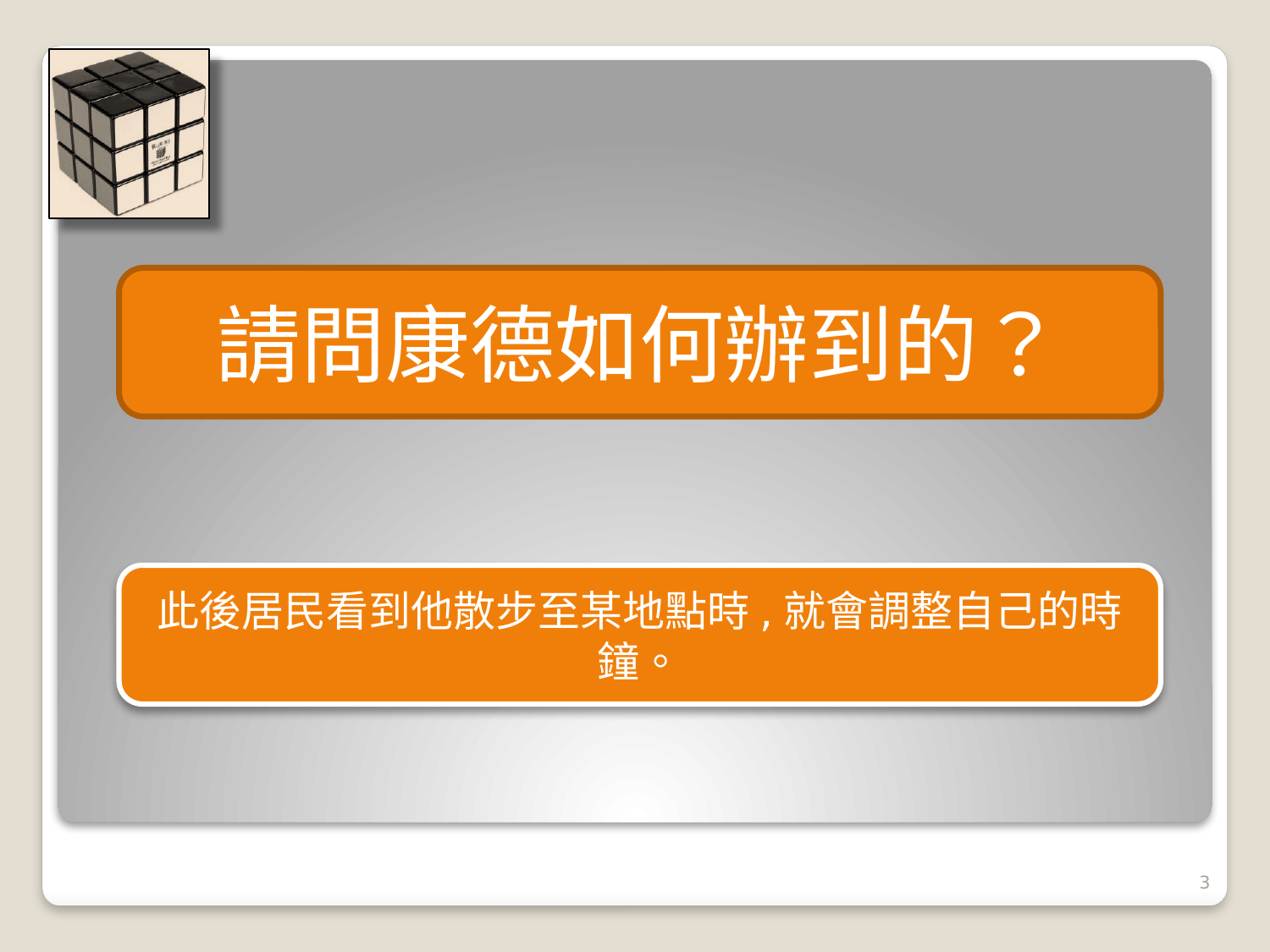

請問康德如何辦到的？
此後居民看到他散步至某地點時,就會調整自己的時鐘。
3